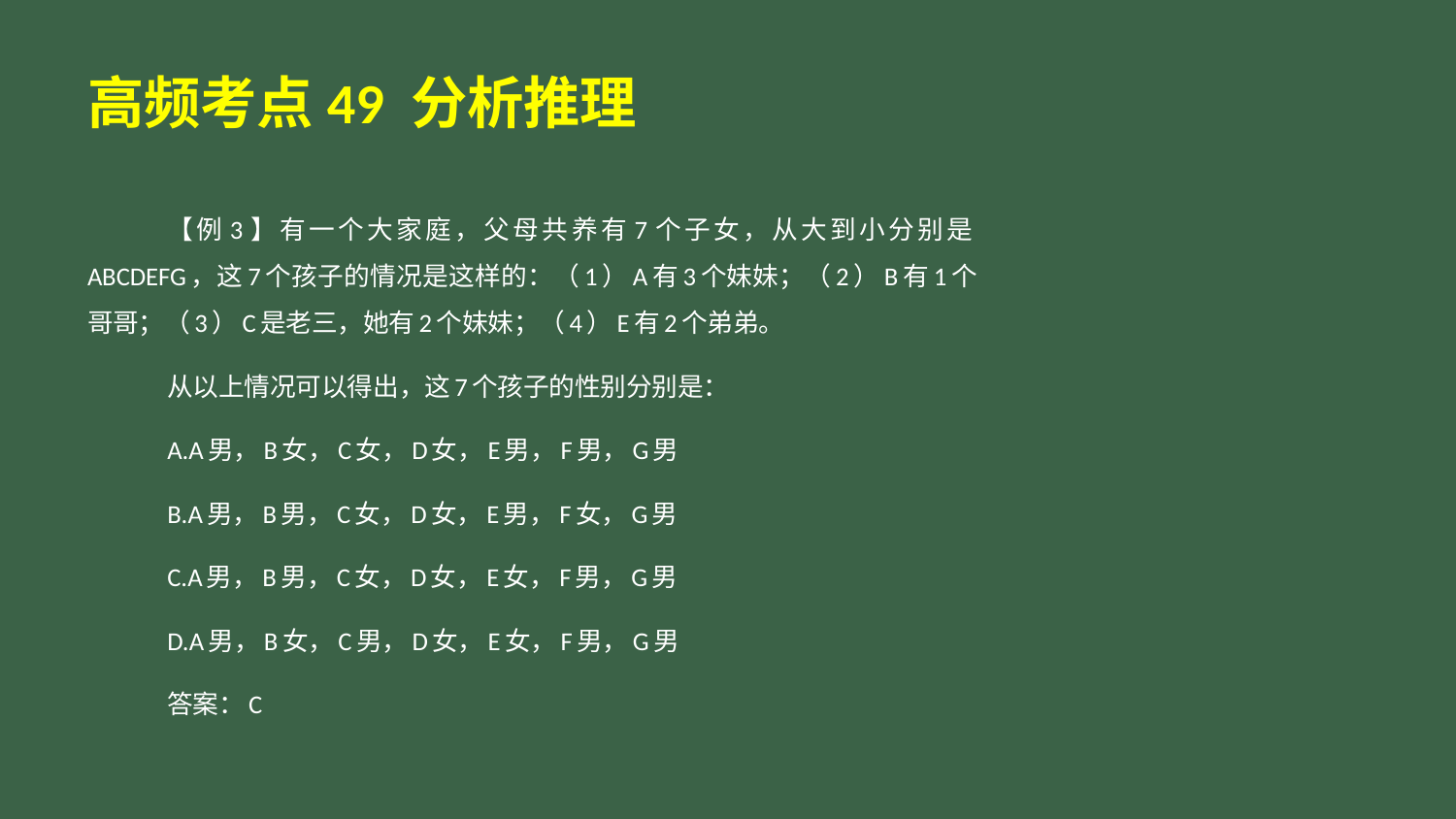

# 高频考点49 分析推理
【例3】有一个大家庭，父母共养有7个子女，从大到小分别是ABCDEFG，这7个孩子的情况是这样的：（1）A有3个妹妹；（2）B有1个哥哥；（3）C是老三，她有2个妹妹；（4）E有2个弟弟。
从以上情况可以得出，这7个孩子的性别分别是：
A.A男，B女，C女，D女，E男，F男，G男
B.A男，B男，C女，D女，E男，F女，G男
C.A男，B男，C女，D女，E女，F男，G男
D.A男，B女，C男，D女，E女，F男，G男
答案：C